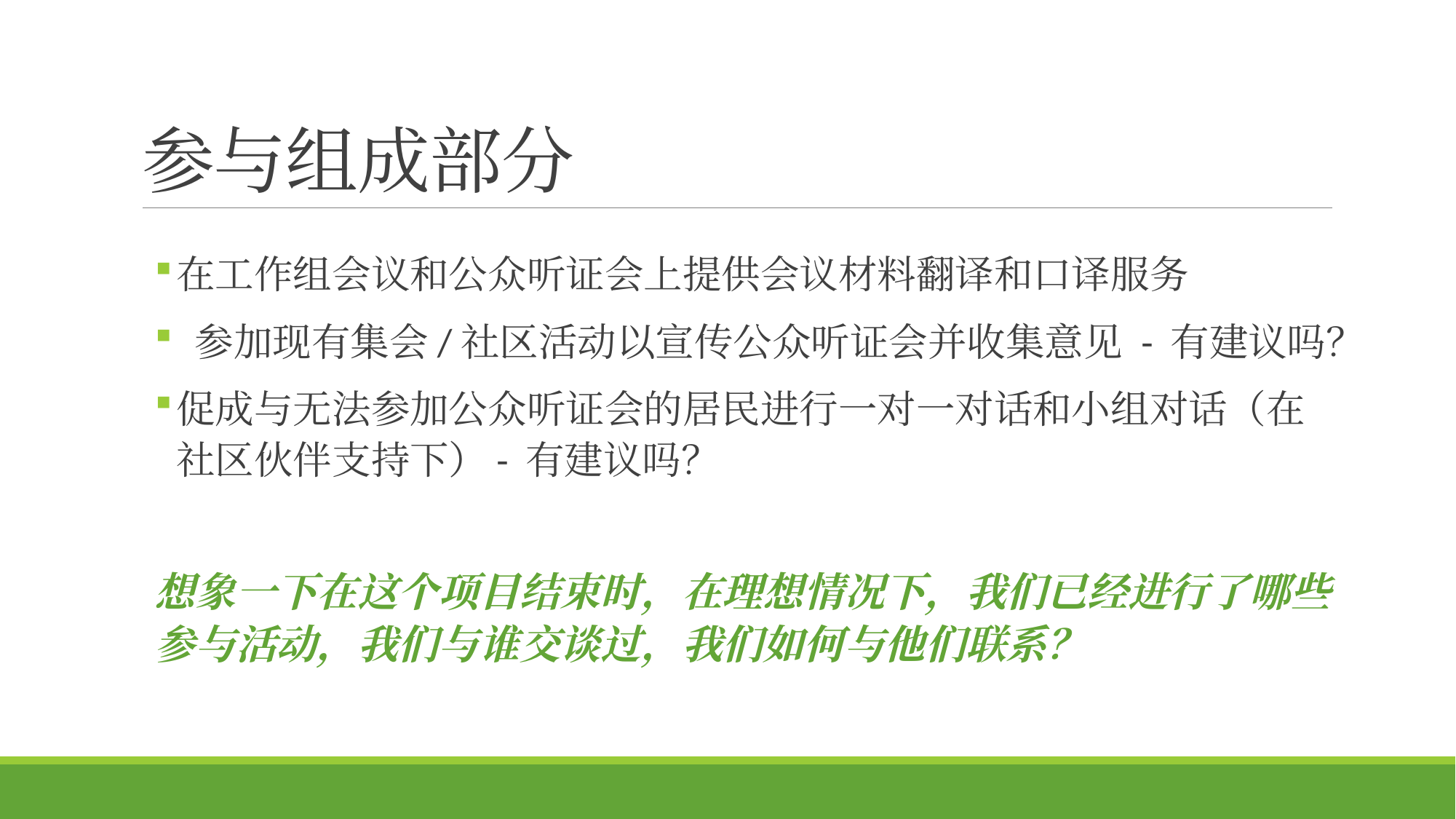

# 参与组成部分
在工作组会议和公众听证会上提供会议材料翻译和口译服务
 参加现有集会/社区活动以宣传公众听证会并收集意见 - 有建议吗？
促成与无法参加公众听证会的居民进行一对一对话和小组对话（在社区伙伴支持下）- 有建议吗？

想象一下在这个项目结束时，在理想情况下，我们已经进行了哪些参与活动，我们与谁交谈过，我们如何与他们联系？